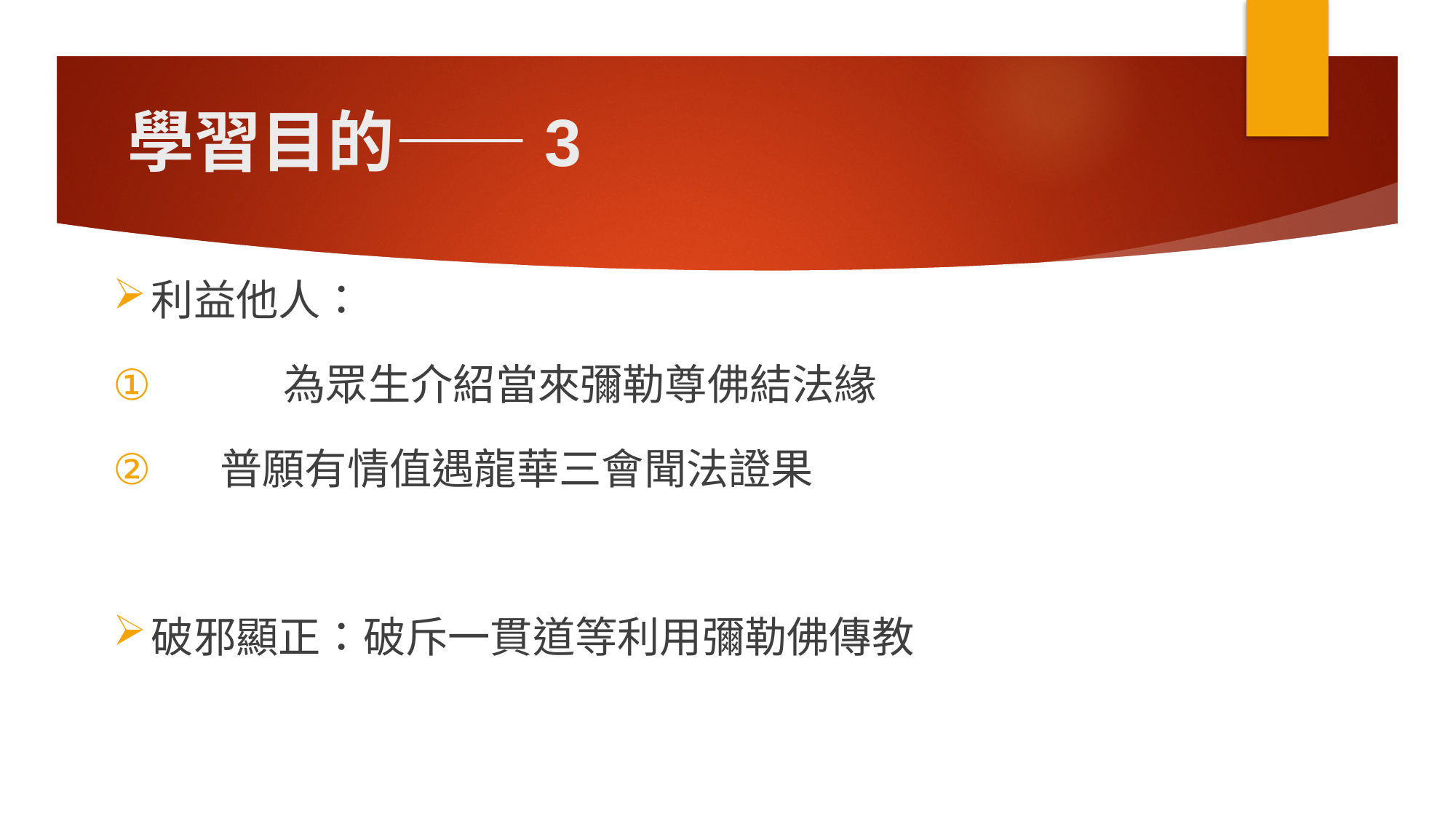

# 學習目的——3
利益他人：
	為眾生介紹當來彌勒尊佛結法緣
   普願有情值遇龍華三會聞法證果

破邪顯正：破斥一貫道等利用彌勒佛傳教